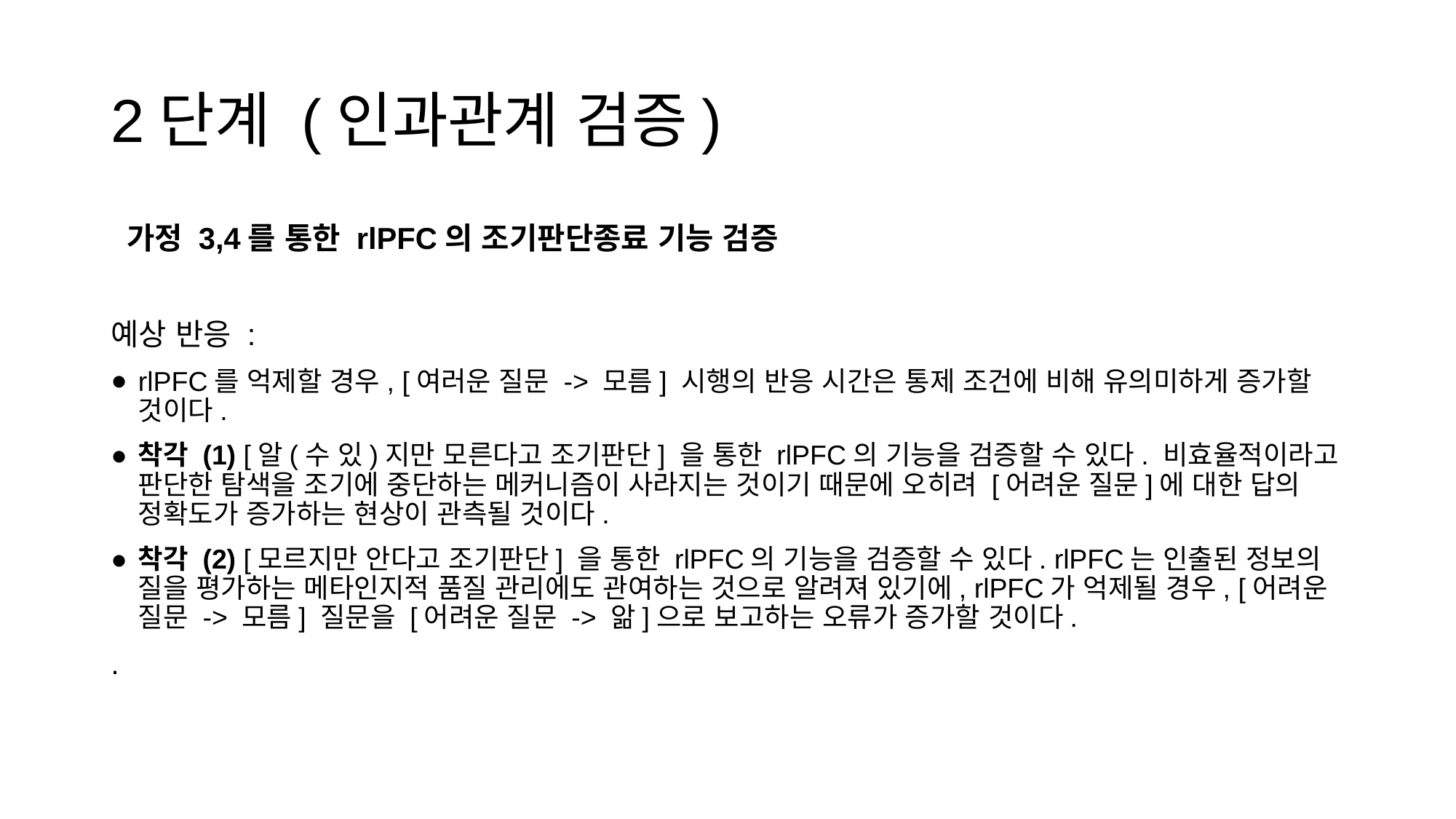

# 2단계 (인과관계 검증)
 가정 3,4를 통한 rlPFC의 조기판단종료 기능 검증

예상 반응 :
rlPFC를 억제할 경우, [여러운 질문 -> 모름] 시행의 반응 시간은 통제 조건에 비해 유의미하게 증가할 것이다.
착각 (1) [알(수 있)지만 모른다고 조기판단] 을 통한 rlPFC의 기능을 검증할 수 있다. 비효율적이라고 판단한 탐색을 조기에 중단하는 메커니즘이 사라지는 것이기 때문에 오히려 [어려운 질문]에 대한 답의 정확도가 증가하는 현상이 관측될 것이다.
착각 (2) [모르지만 안다고 조기판단] 을 통한 rlPFC의 기능을 검증할 수 있다. rlPFC는 인출된 정보의 질을 평가하는 메타인지적 품질 관리에도 관여하는 것으로 알려져 있기에, rlPFC가 억제될 경우, [어려운 질문 -> 모름] 질문을 [어려운 질문 -> 앎]으로 보고하는 오류가 증가할 것이다.
.